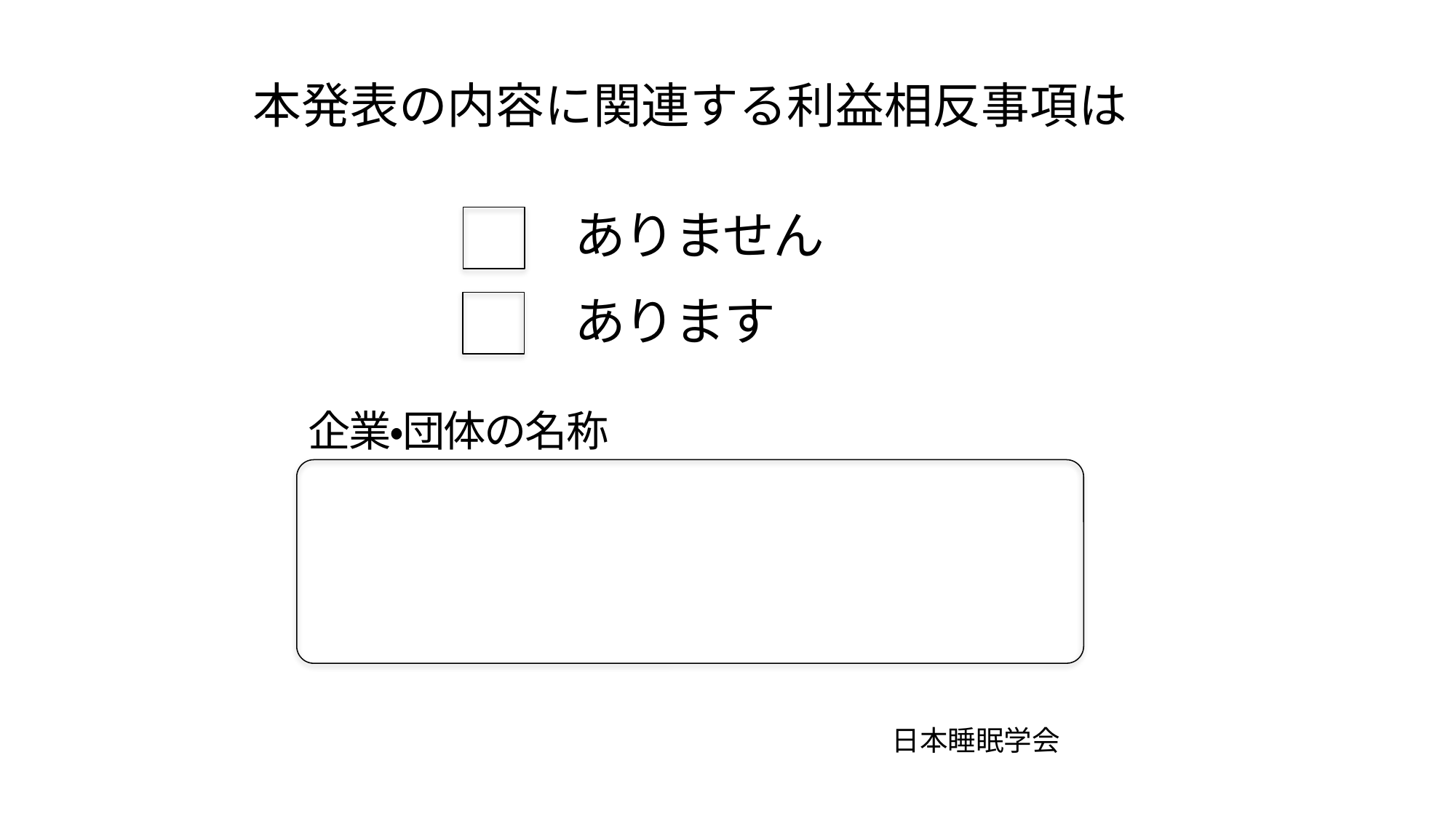

# 本発表の内容に関連する利益相反事項は
ありません

あります

企業・団体の名称

日本睡眠学会